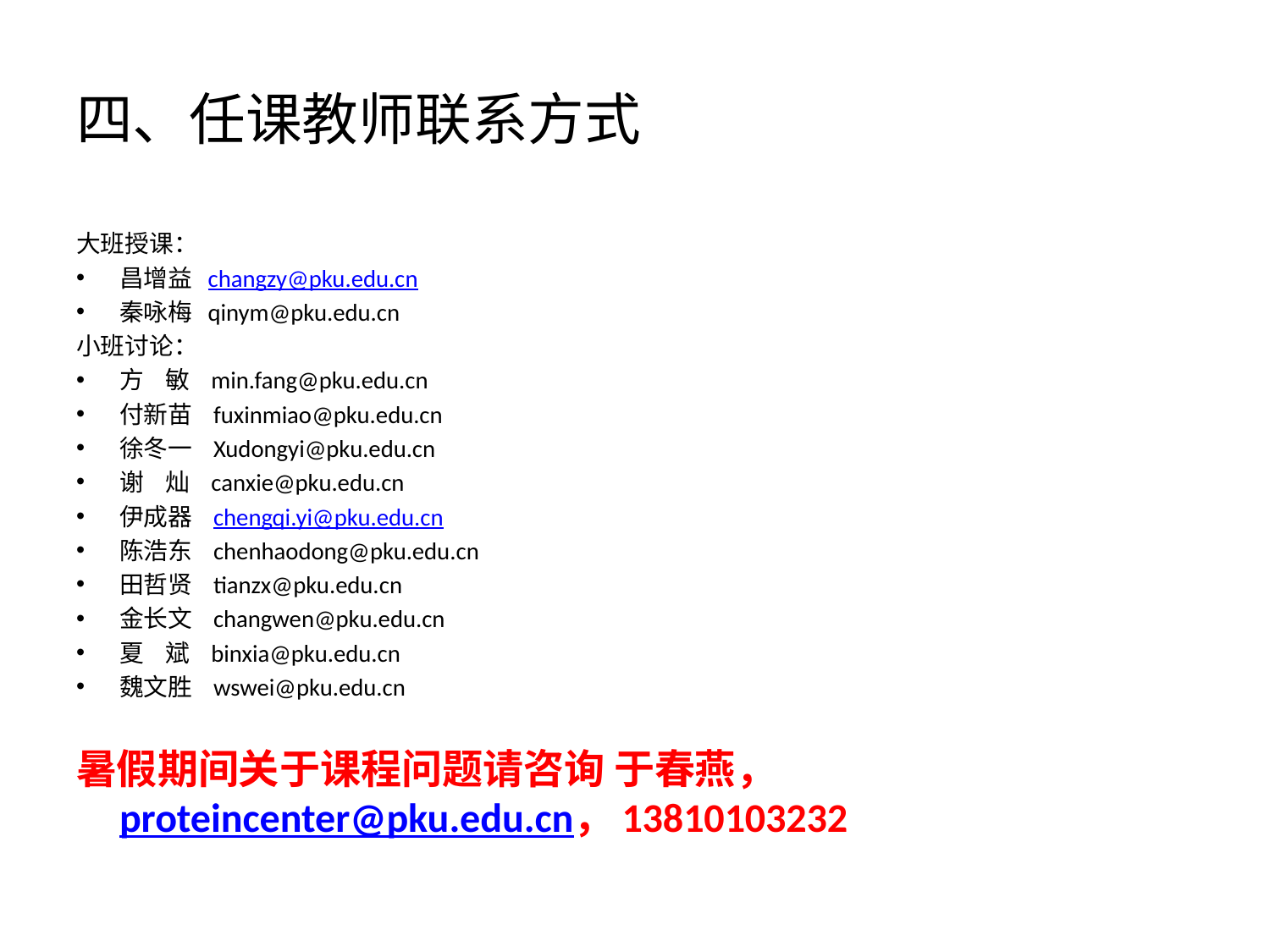

# 四、任课教师联系方式
大班授课：
昌增益  changzy@pku.edu.cn
秦咏梅  qinym@pku.edu.cn
小班讨论：
方    敏   min.fang@pku.edu.cn
付新苗   fuxinmiao@pku.edu.cn
徐冬一   Xudongyi@pku.edu.cn
谢    灿   canxie@pku.edu.cn
伊成器   chengqi.yi@pku.edu.cn
陈浩东   chenhaodong@pku.edu.cn
田哲贤   tianzx@pku.edu.cn
金长文   changwen@pku.edu.cn
夏    斌   binxia@pku.edu.cn
魏文胜   wswei@pku.edu.cn

暑假期间关于课程问题请咨询 于春燕，proteincenter@pku.edu.cn，13810103232